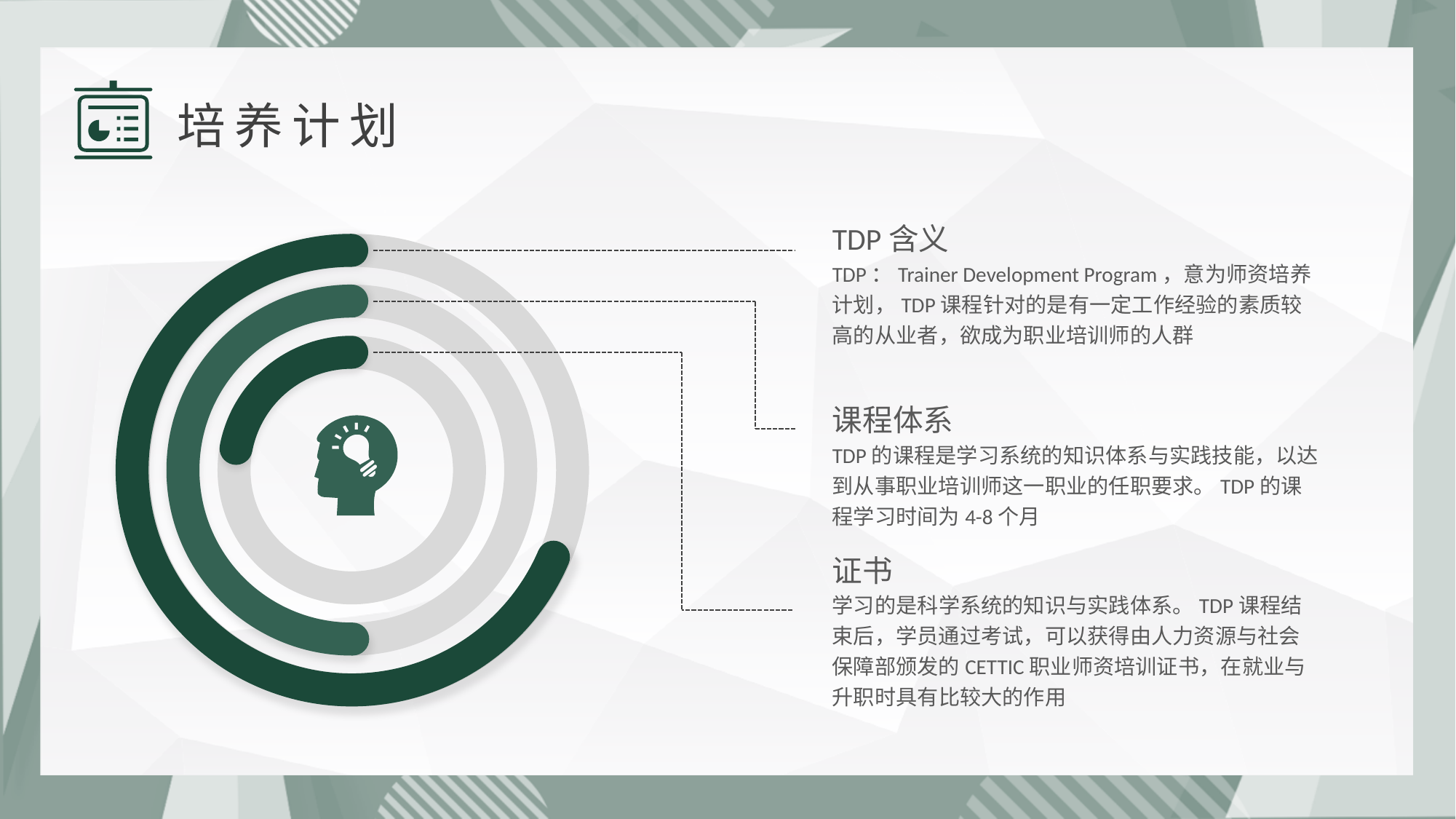

培养计划
TDP含义
TDP：Trainer Development Program，意为师资培养计划，TDP课程针对的是有一定工作经验的素质较高的从业者，欲成为职业培训师的人群

课程体系
TDP的课程是学习系统的知识体系与实践技能，以达到从事职业培训师这一职业的任职要求。TDP的课程学习时间为4-8个月

证书
学习的是科学系统的知识与实践体系。TDP课程结束后，学员通过考试，可以获得由人力资源与社会保障部颁发的CETTIC职业师资培训证书，在就业与升职时具有比较大的作用